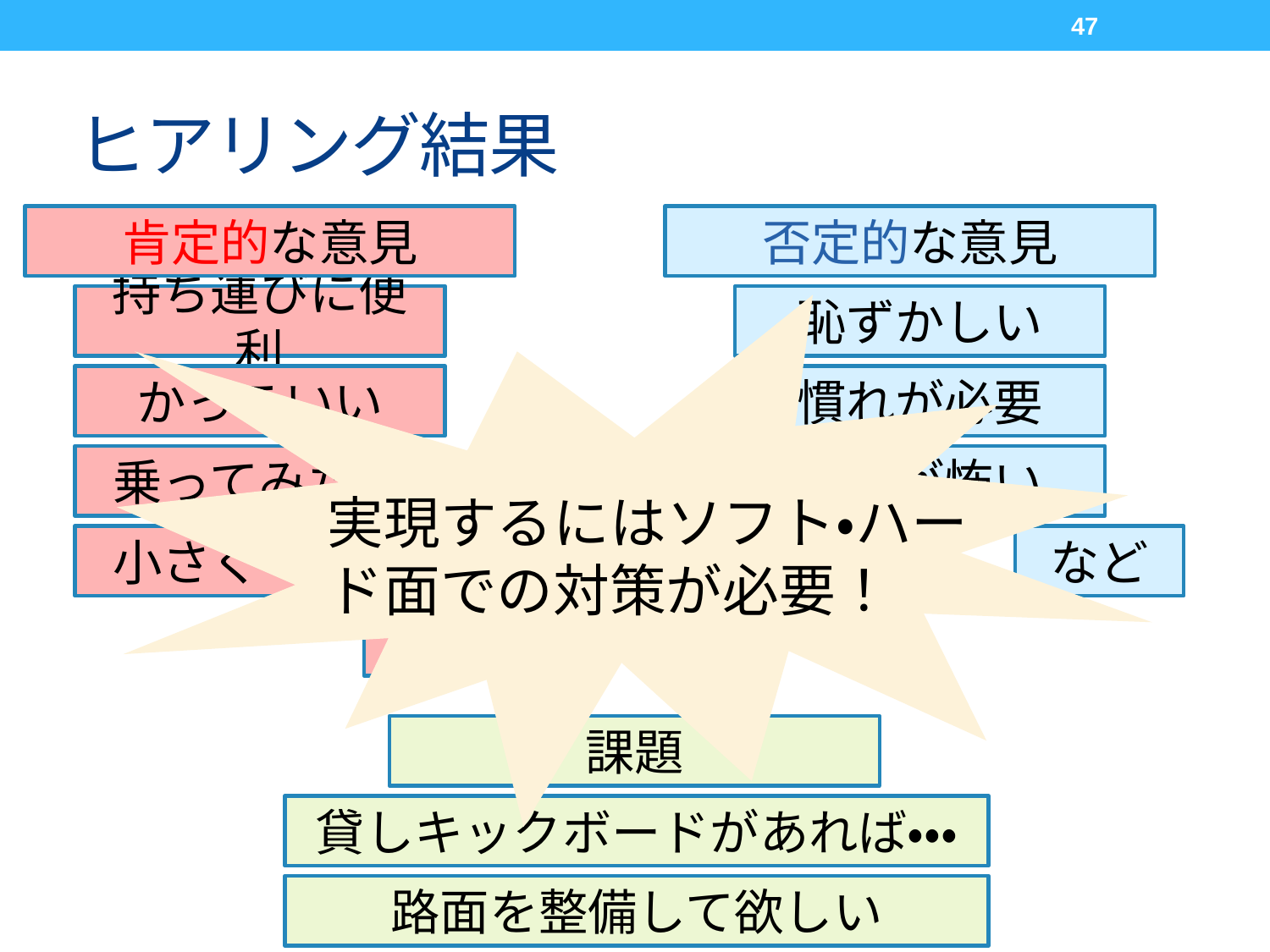

47
# ヒアリング結果
肯定的な意見
否定的な意見
持ち運びに便利
恥ずかしい

かっこいい
慣れが必要
乗ってみたい
段差が怖い
実現するにはソフト・ハード面での対策が必要！
小さくてよい
など
など
課題
貸しキックボードがあれば・・・
路面を整備して欲しい